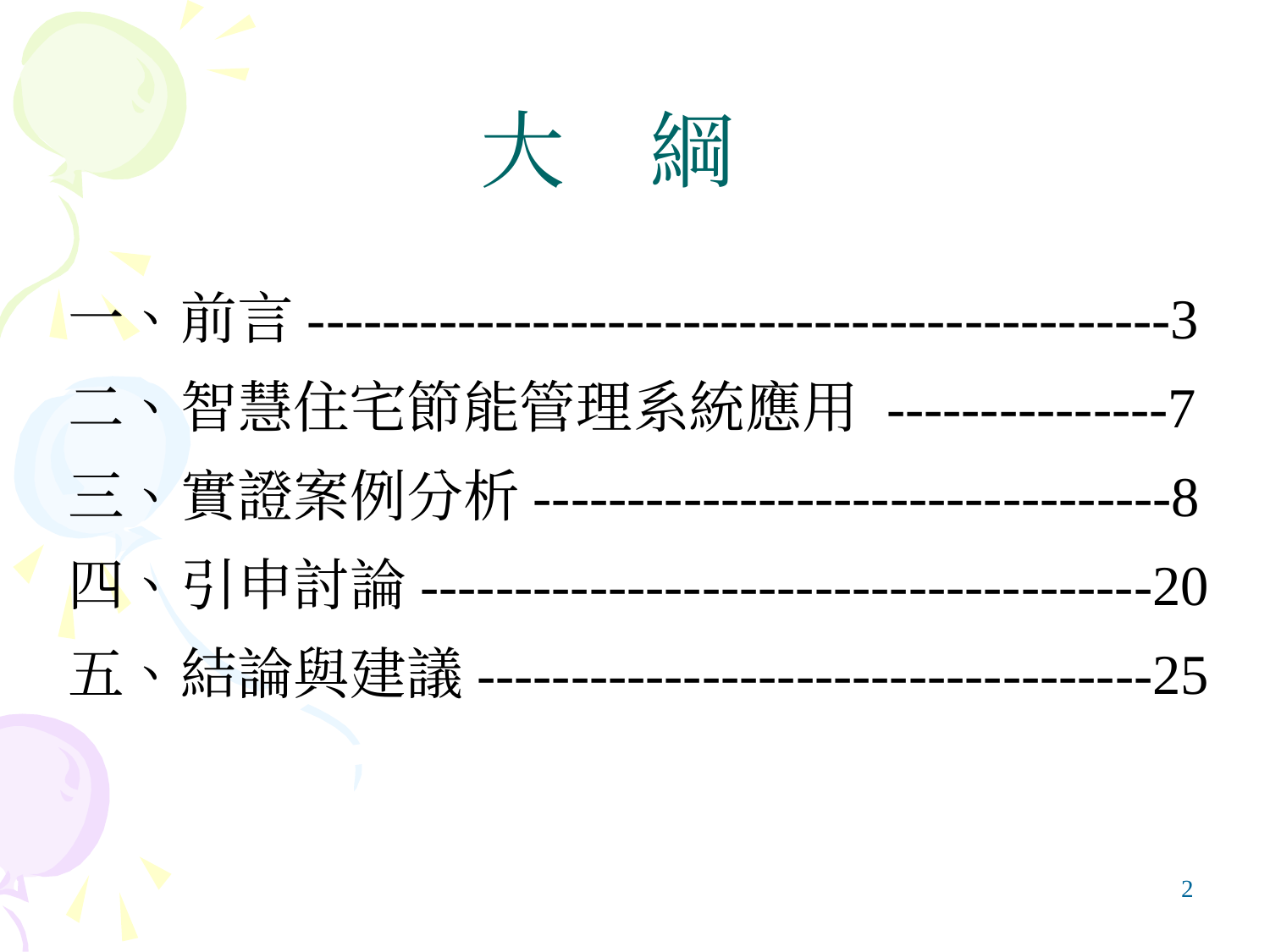

大    綱
一、前言----------------------------------------------3

二、智慧住宅節能管理系統應用 ---------------7

三、實證案例分析----------------------------------8

四、引申討論---------------------------------------20

五、結論與建議------------------------------------25

2